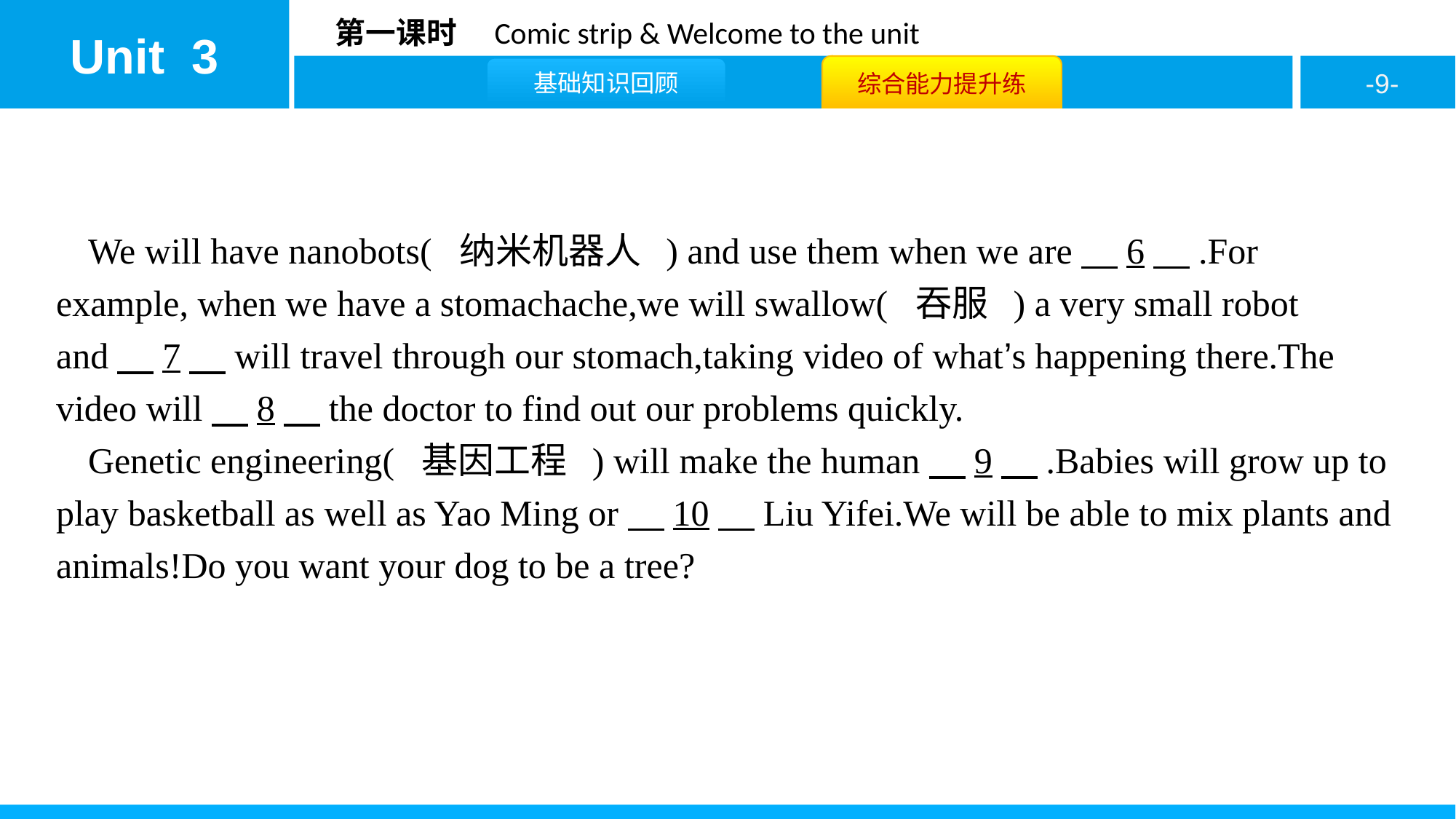

We will have nanobots(  纳米机器人  ) and use them when we are　6　.For example, when we have a stomachache,we will swallow(  吞服  ) a very small robot and　7　will travel through our stomach,taking video of what’s happening there.The video will　8　the doctor to find out our problems quickly.
Genetic engineering(  基因工程  ) will make the human　9　.Babies will grow up to play basketball as well as Yao Ming or　10　Liu Yifei.We will be able to mix plants and animals!Do you want your dog to be a tree?